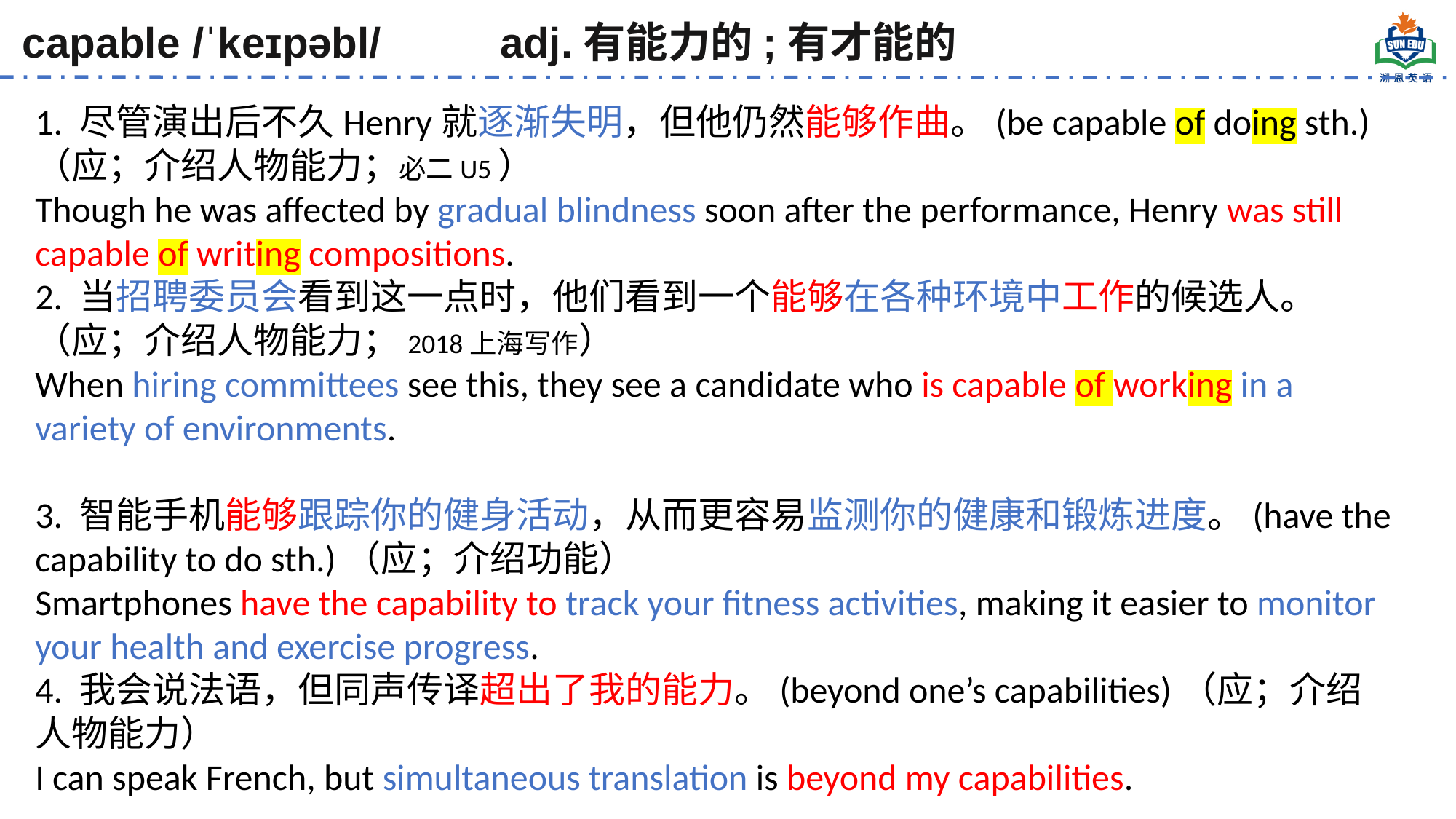

capable /ˈkeɪpəbl/          adj.有能力的;有才能的
1. 尽管演出后不久Henry就逐渐失明，但他仍然能够作曲。(be capable of doing sth.) （应；介绍人物能力；必二U5）
Though he was affected by gradual blindness soon after the performance, Henry was still capable of writing compositions.
2. 当招聘委员会看到这一点时，他们看到一个能够在各种环境中工作的候选人。
（应；介绍人物能力；2018上海写作）
When hiring committees see this, they see a candidate who is capable of working in a variety of environments.

3. 智能手机能够跟踪你的健身活动，从而更容易监测你的健康和锻炼进度。(have the capability to do sth.)（应；介绍功能）
Smartphones have the capability to track your fitness activities, making it easier to monitor your health and exercise progress.
4. 我会说法语，但同声传译超出了我的能力。(beyond one’s capabilities)（应；介绍人物能力）
I can speak French, but simultaneous translation is beyond my capabilities.